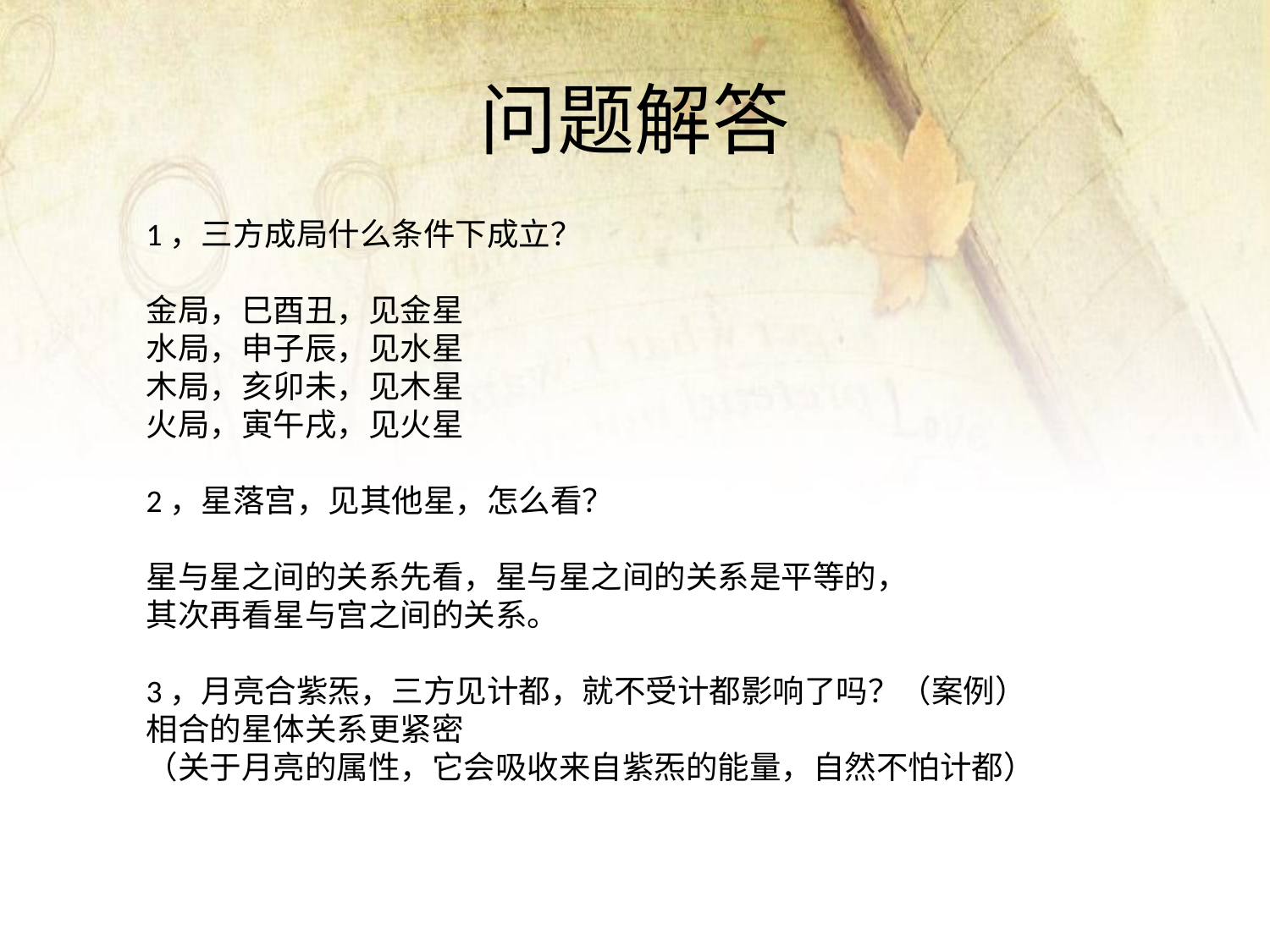

# 问题解答
1，三方成局什么条件下成立？

金局，巳酉丑，见金星
水局，申子辰，见水星
木局，亥卯未，见木星
火局，寅午戌，见火星

2，星落宫，见其他星，怎么看？

星与星之间的关系先看，星与星之间的关系是平等的，
其次再看星与宫之间的关系。

3，月亮合紫炁，三方见计都，就不受计都影响了吗？（案例）
相合的星体关系更紧密
（关于月亮的属性，它会吸收来自紫炁的能量，自然不怕计都）